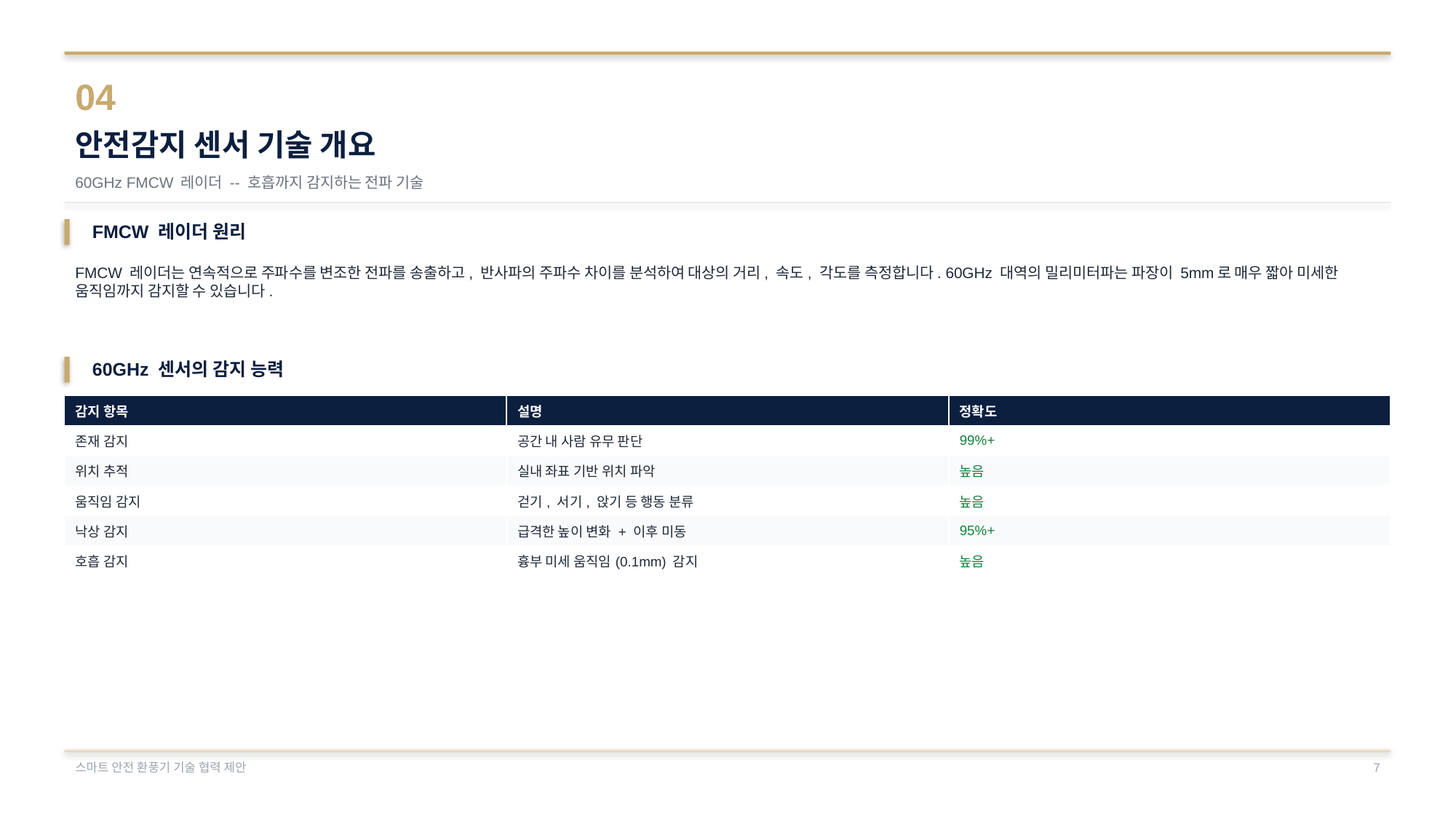

04
안전감지 센서 기술 개요
60GHz FMCW 레이더 -- 호흡까지 감지하는 전파 기술

FMCW 레이더 원리

FMCW 레이더는 연속적으로 주파수를 변조한 전파를 송출하고, 반사파의 주파수 차이를 분석하여 대상의 거리, 속도, 각도를 측정합니다. 60GHz 대역의 밀리미터파는 파장이 5mm로 매우 짧아 미세한 움직임까지 감지할 수 있습니다.
60GHz 센서의 감지 능력

| 감지 항목 | 설명 | 정확도 |
| --- | --- | --- |
| 존재 감지 | 공간 내 사람 유무 판단 | 99%+ |
| 위치 추적 | 실내 좌표 기반 위치 파악 | 높음 |
| 움직임 감지 | 걷기, 서기, 앉기 등 행동 분류 | 높음 |
| 낙상 감지 | 급격한 높이 변화 + 이후 미동 | 95%+ |
| 호흡 감지 | 흉부 미세 움직임(0.1mm) 감지 | 높음 |

스마트 안전 환풍기 기술 협력 제안
7